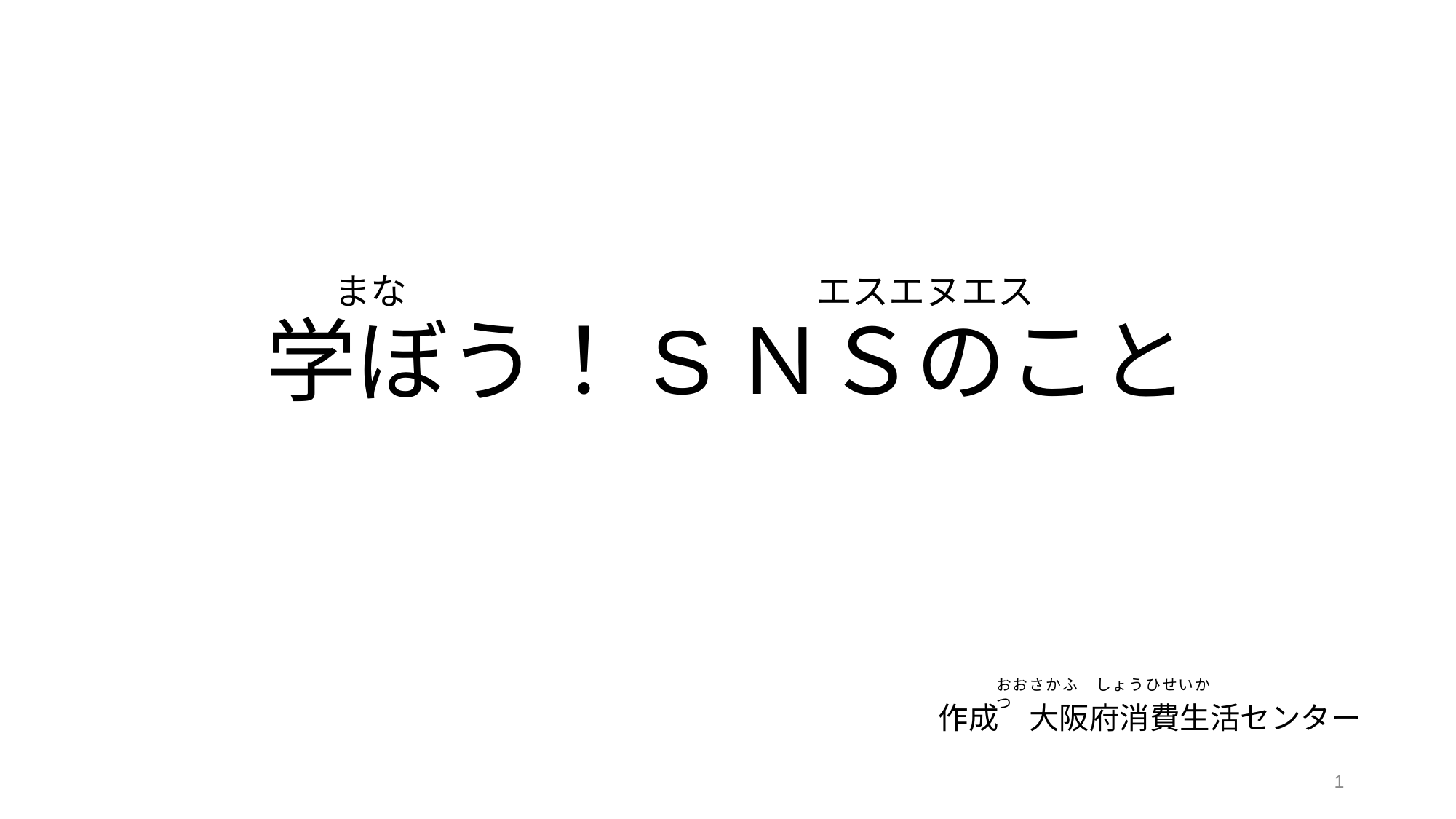

# 学ぼう！SＮＳのこと
まな　　　　　　　　　　　 エスエヌエス
おおさかふ　しょうひせいかつ
作成　大阪府消費生活センター
1